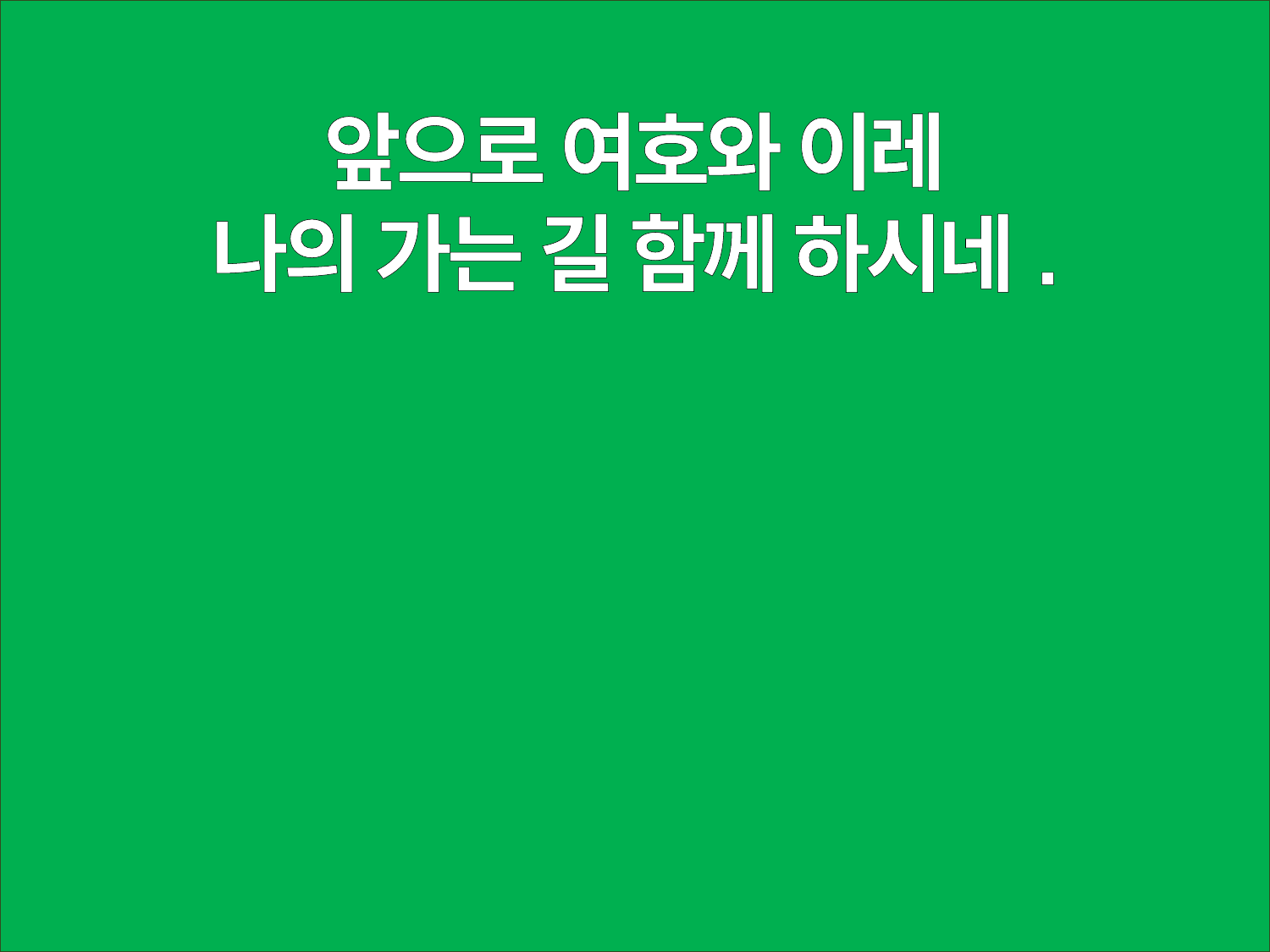

앞으로 여호와 이레
나의 가는 길 함께 하시네.